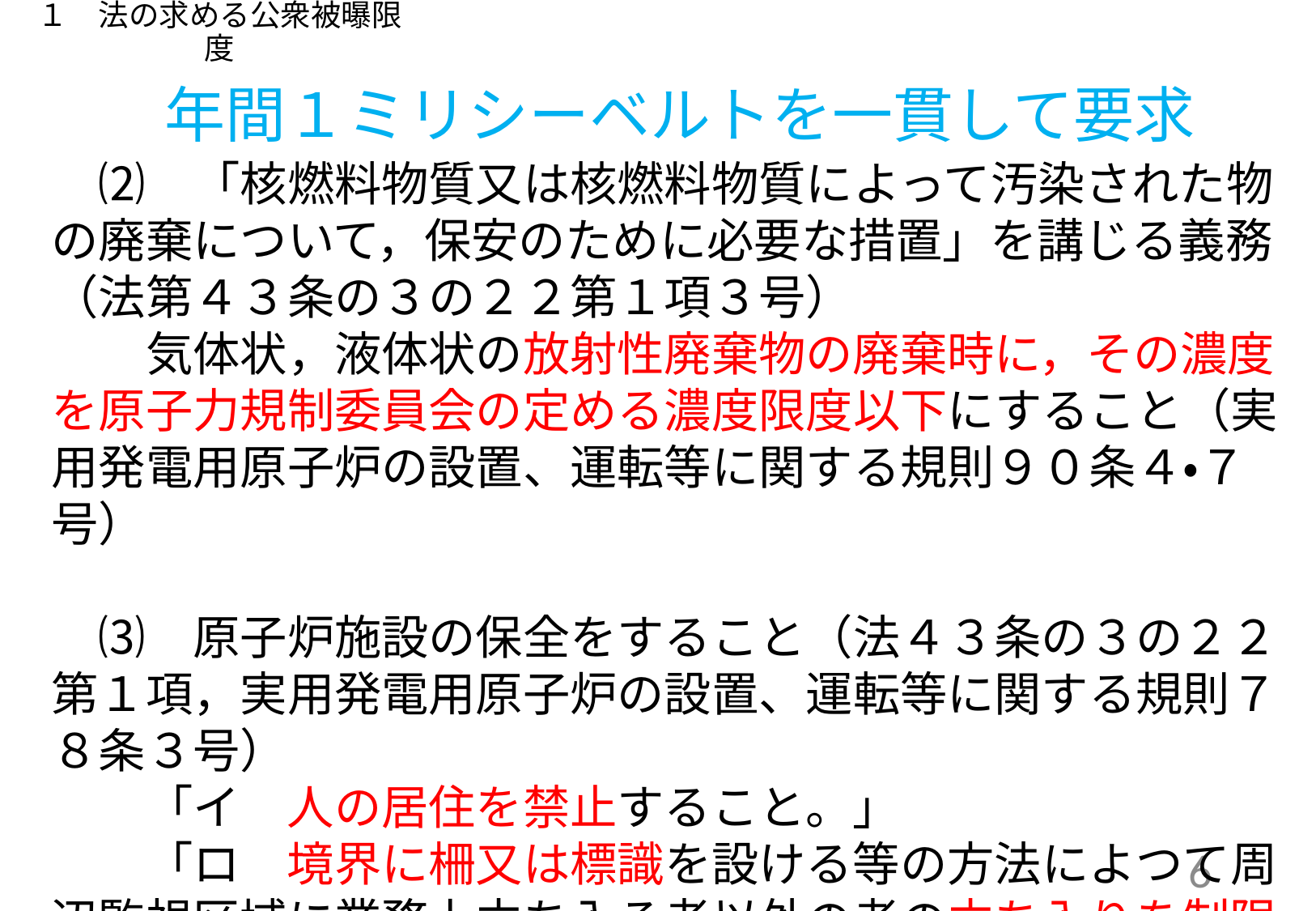

# １　法の求める公衆被曝限度
年間１ミリシーベルトを一貫して要求
　⑵　「核燃料物質又は核燃料物質によって汚染された物の廃棄について，保安のために必要な措置」を講じる義務（法第４３条の３の２２第１項３号）
　　気体状，液体状の放射性廃棄物の廃棄時に，その濃度を原子力規制委員会の定める濃度限度以下にすること（実用発電用原子炉の設置、運転等に関する規則９０条４・７号）

　⑶　原子炉施設の保全をすること（法４３条の３の２２第１項，実用発電用原子炉の設置、運転等に関する規則７８条３号）
　　「イ　人の居住を禁止すること。」
　　「ロ　境界に柵又は標識を設ける等の方法によつて周辺監視区域に業務上立ち入る者以外の者の立ち入りを制限すること。」
6